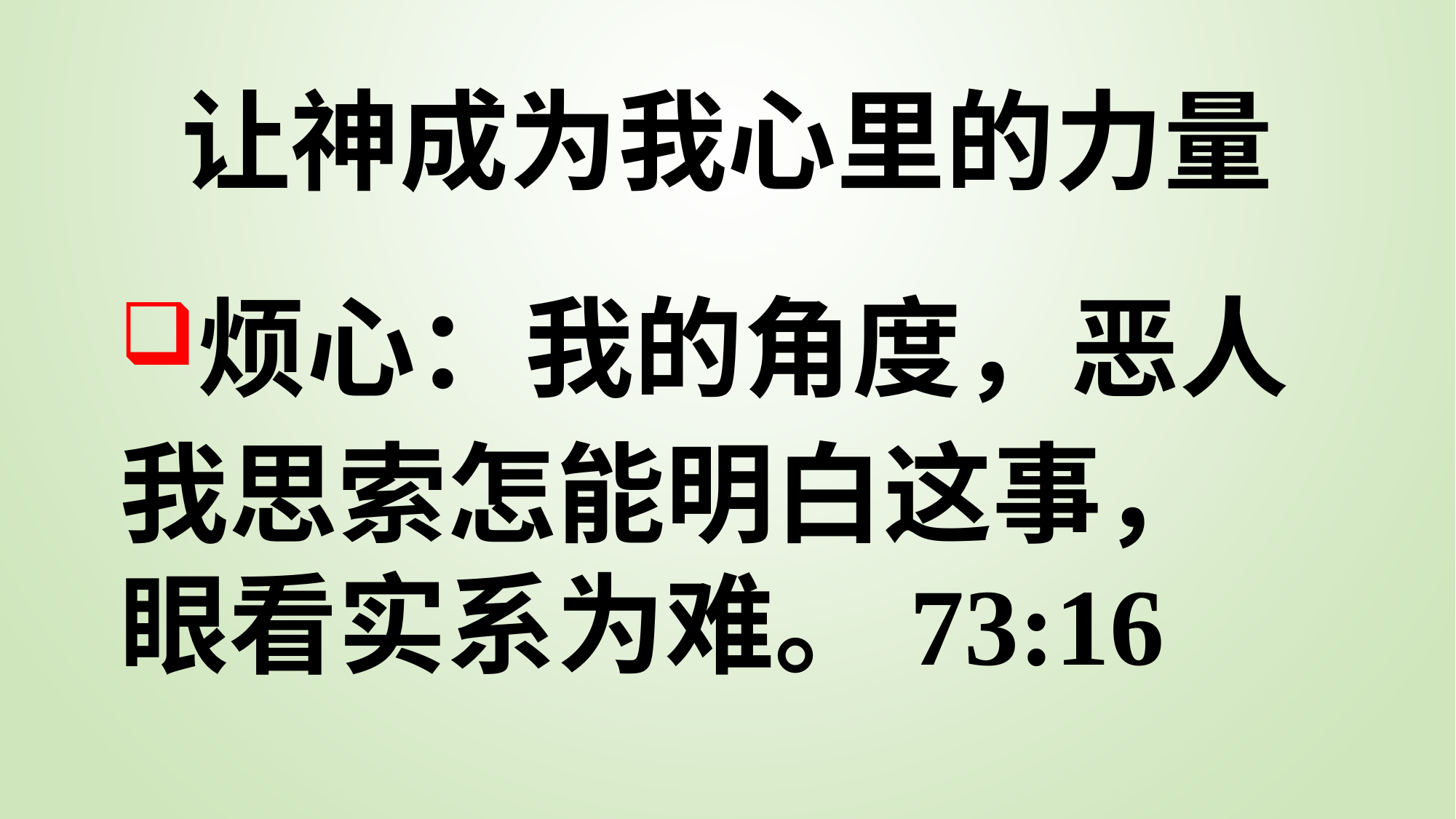

# 让神成为我心里的力量
烦心：我的角度，恶人
我思索怎能明白这事，眼看实系为难。73:16